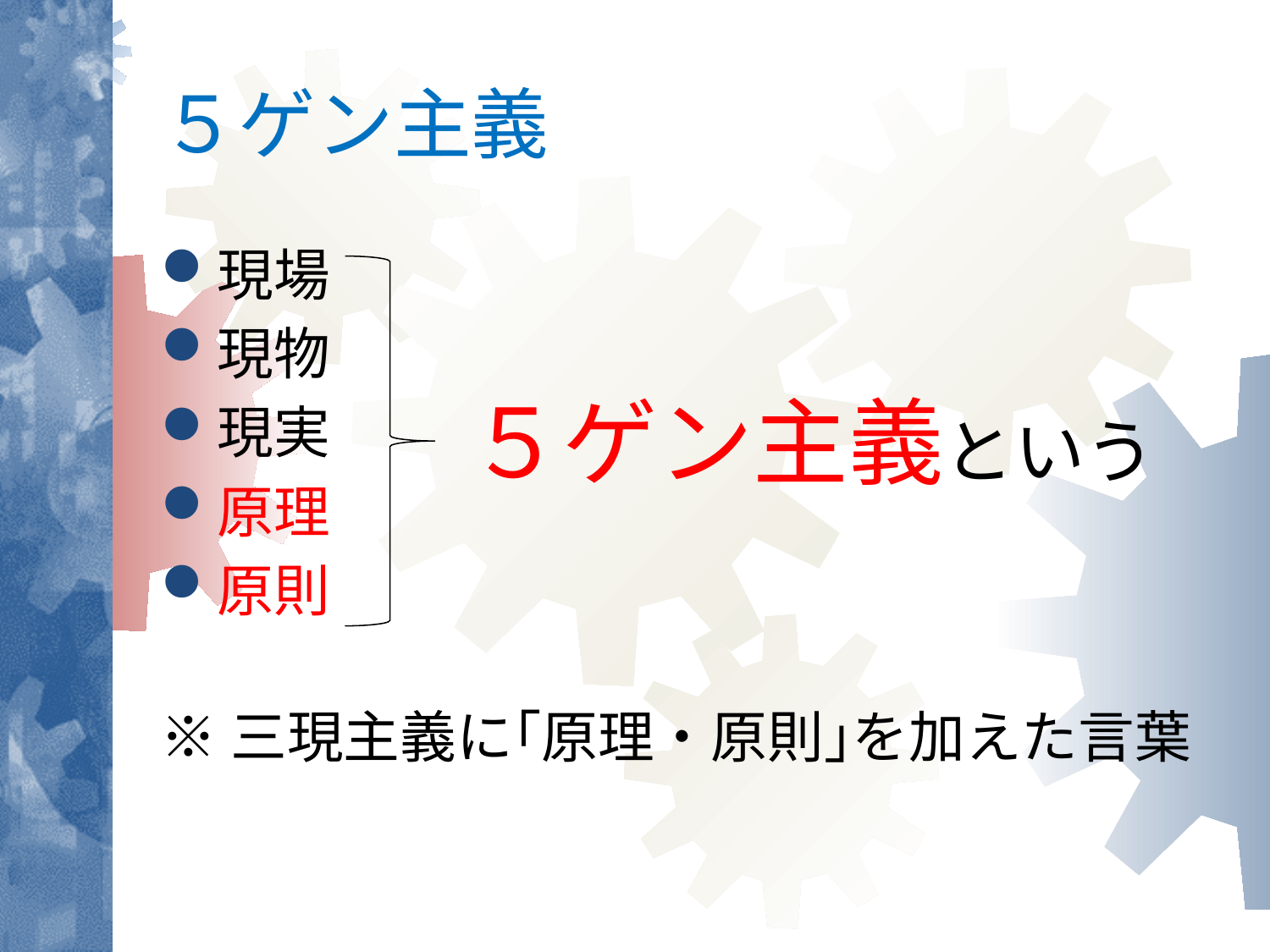

# ５ゲン主義
現場
現物
現実
原理
原則

※三現主義に｢原理・原則｣を加えた言葉

５ゲン主義という